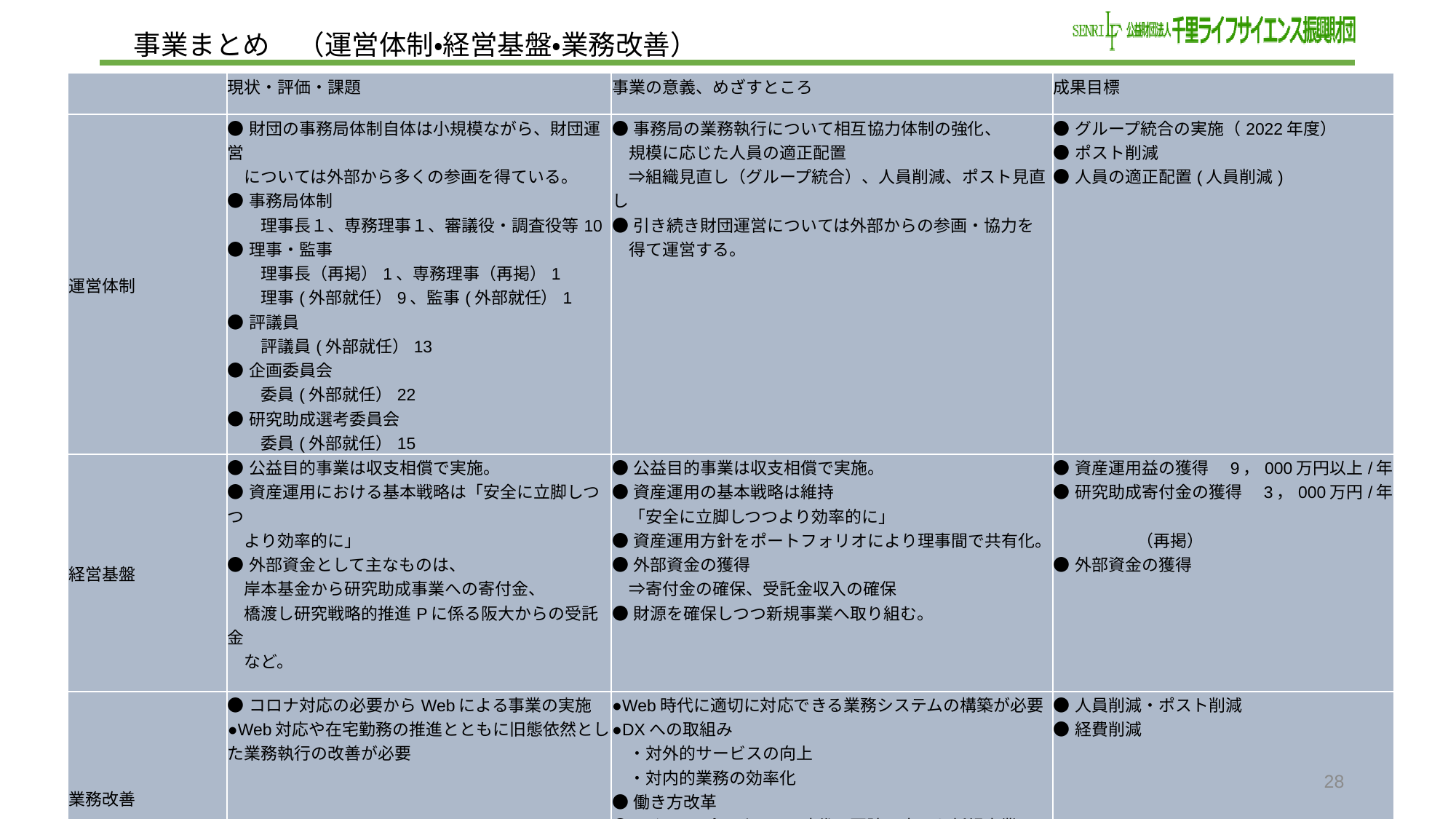

事業まとめ　（運営体制・経営基盤・業務改善）
|  | 現状・評価・課題 | 事業の意義、めざすところ | 成果目標 |
| --- | --- | --- | --- |
| 運営体制 | ●財団の事務局体制自体は小規模ながら、財団運営 　については外部から多くの参画を得ている。 ●事務局体制 　　理事長１、専務理事１、審議役・調査役等10 ●理事・監事 　　理事長（再掲）1、専務理事（再掲）1 　　理事(外部就任）9、監事(外部就任）1 ●評議員 　　評議員(外部就任）13　 ●企画委員会 　　委員(外部就任）22 ●研究助成選考委員会　　 　　委員(外部就任）15 | ●事務局の業務執行について相互協力体制の強化、 　規模に応じた人員の適正配置 　⇒組織見直し（グループ統合）、人員削減、ポスト見直し ●引き続き財団運営については外部からの参画・協力を 　得て運営する。 | ●グループ統合の実施（2022年度） ●ポスト削減 ●人員の適正配置(人員削減) |
| 経営基盤 | ●公益目的事業は収支相償で実施。 ●資産運用における基本戦略は「安全に立脚しつつ 　より効率的に」 ●外部資金として主なものは、 　岸本基金から研究助成事業への寄付金、 　橋渡し研究戦略的推進Pに係る阪大からの受託金　 　など。 | ●公益目的事業は収支相償で実施。 ●資産運用の基本戦略は維持 　「安全に立脚しつつより効率的に」 ●資産運用方針をポートフォリオにより理事間で共有化。 ●外部資金の獲得 　⇒寄付金の確保、受託金収入の確保 ●財源を確保しつつ新規事業へ取り組む。 | ●資産運用益の獲得　9，000万円以上/年 ●研究助成寄付金の獲得　3，000万円/年 　　　　　　　　　　　　　　　　　　　　　　　　　（再掲） ●外部資金の獲得 |
| 業務改善 | ●コロナ対応の必要からWebによる事業の実施 ●Web対応や在宅勤務の推進とともに旧態依然とした業務執行の改善が必要 | ●Web時代に適切に対応できる業務システムの構築が必要 ●DXへの取組み 　・対外的サービスの向上 　・対内的業務の効率化 ●働き方改革 ●スクラップ＆ビルド、時代の要請に応じた新規事業 ●経費節減 ●職員の教育・研修 | ●人員削減・ポスト削減 ●経費削減 |
28